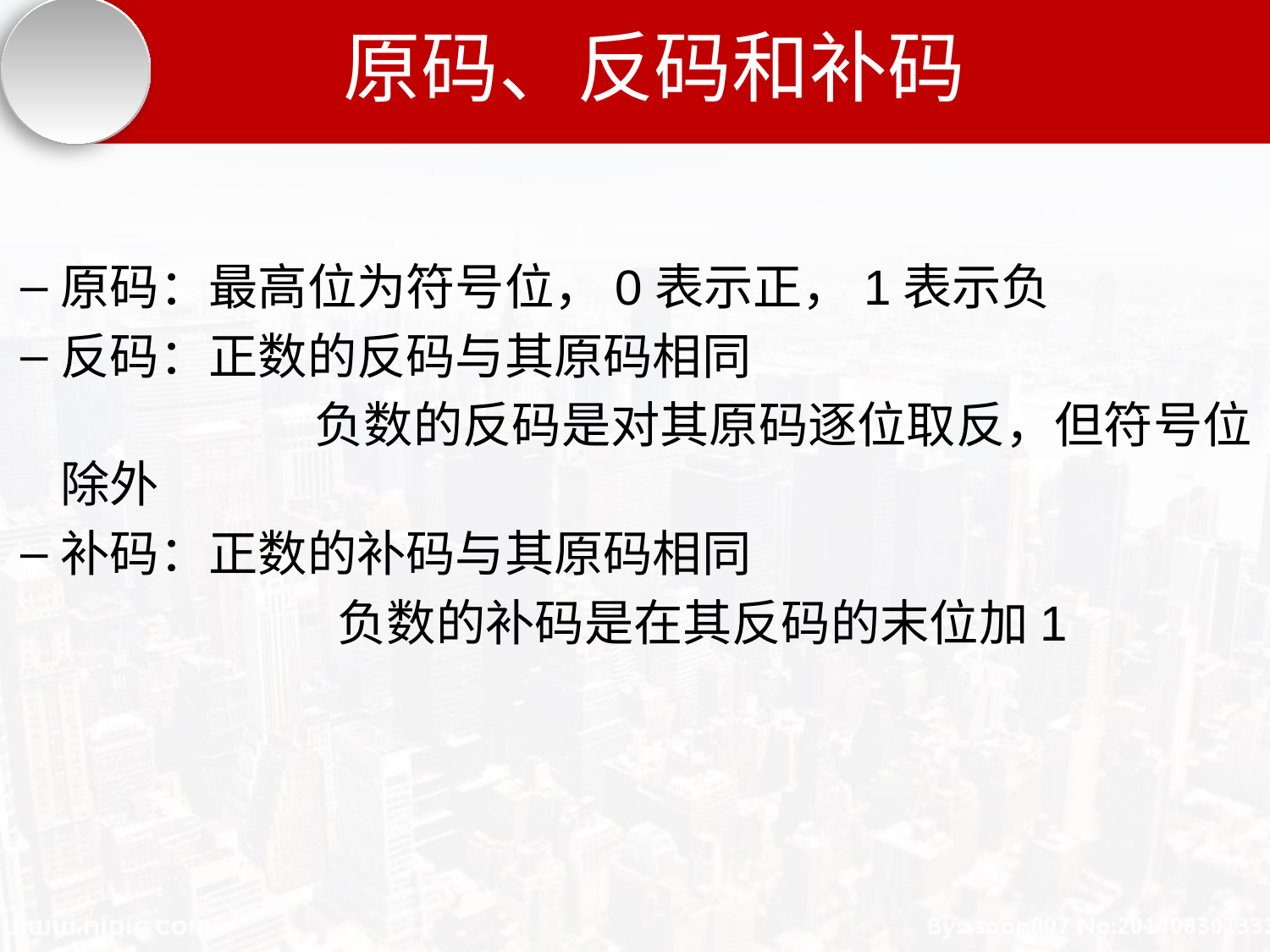

# 原码、反码和补码
原码：最高位为符号位，0表示正，1表示负
反码：正数的反码与其原码相同
			负数的反码是对其原码逐位取反，但符号位除外
补码：正数的补码与其原码相同
			 负数的补码是在其反码的末位加1
55